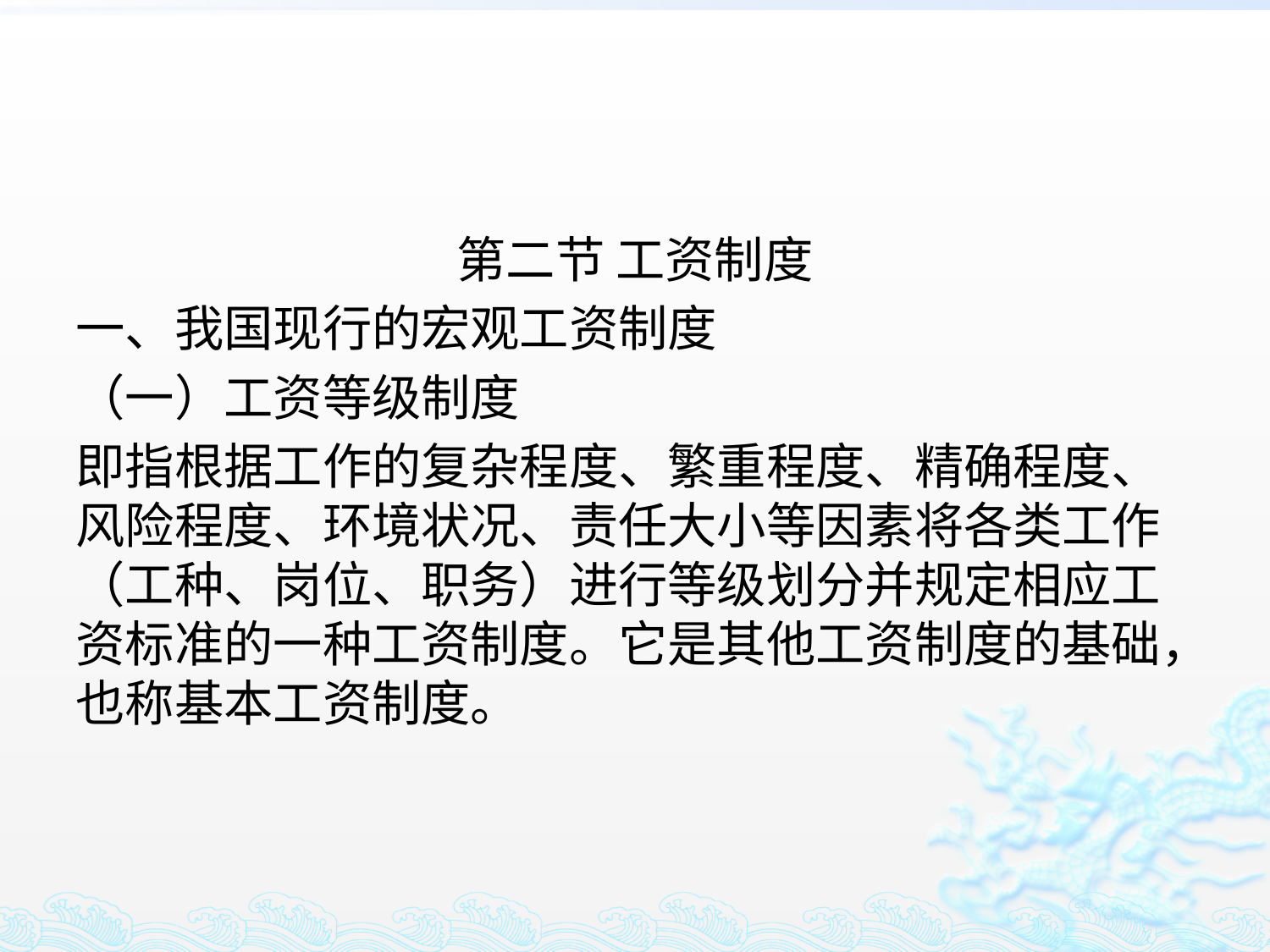

#
第二节 工资制度
一、我国现行的宏观工资制度
（一）工资等级制度
即指根据工作的复杂程度、繁重程度、精确程度、风险程度、环境状况、责任大小等因素将各类工作（工种、岗位、职务）进行等级划分并规定相应工资标准的一种工资制度。它是其他工资制度的基础，也称基本工资制度。